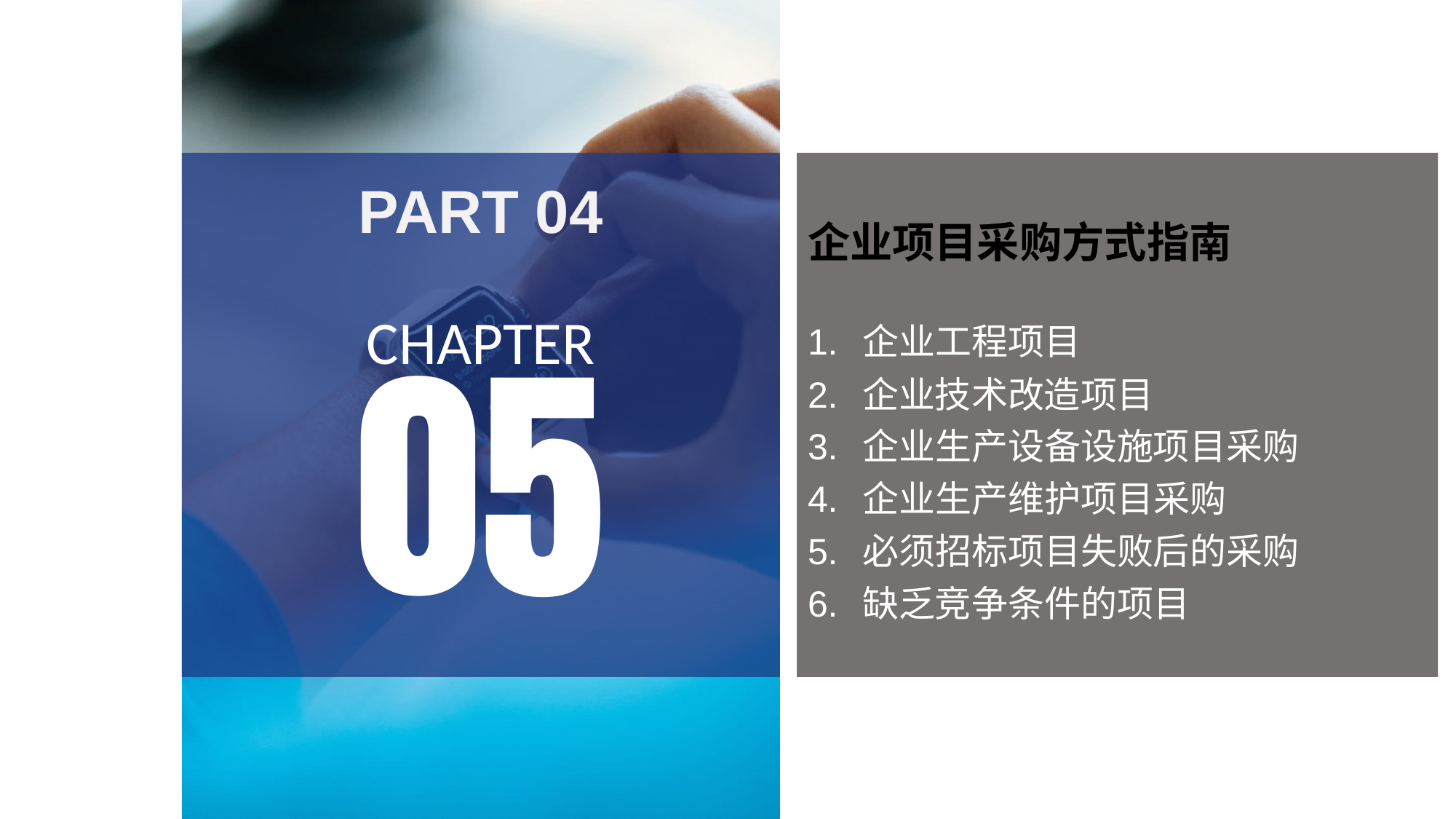

PART 04

CHAPTER
05
企业项目采购方式指南

企业工程项目
企业技术改造项目
企业生产设备设施项目采购
企业生产维护项目采购
必须招标项目失败后的采购
缺乏竞争条件的项目